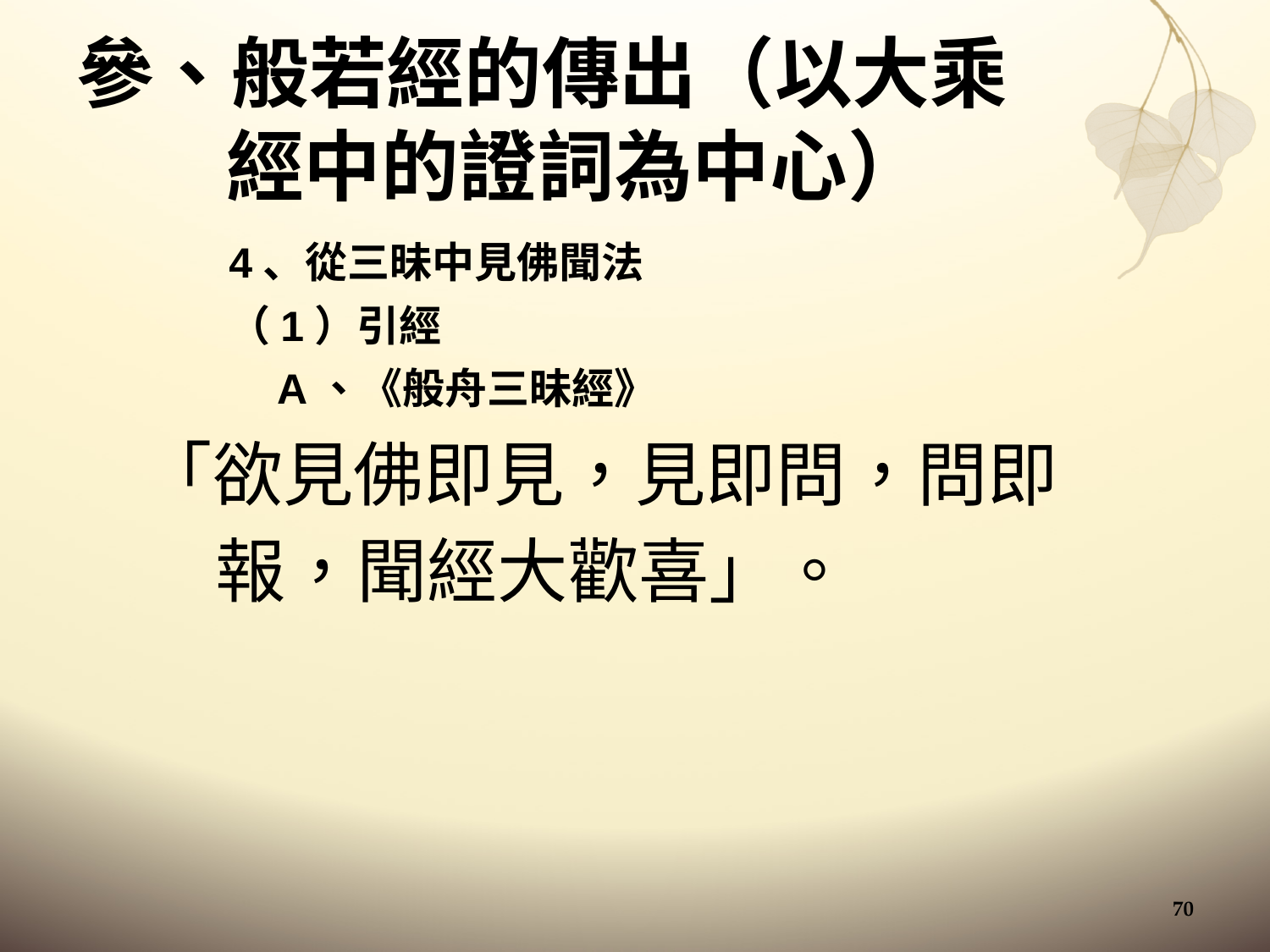

# 參、般若經的傳出（以大乘經中的證詞為中心）
4、從三昧中見佛聞法
（1）引經
A、《般舟三昧經》
「欲見佛即見，見即問，問即報，聞經大歡喜」。
70